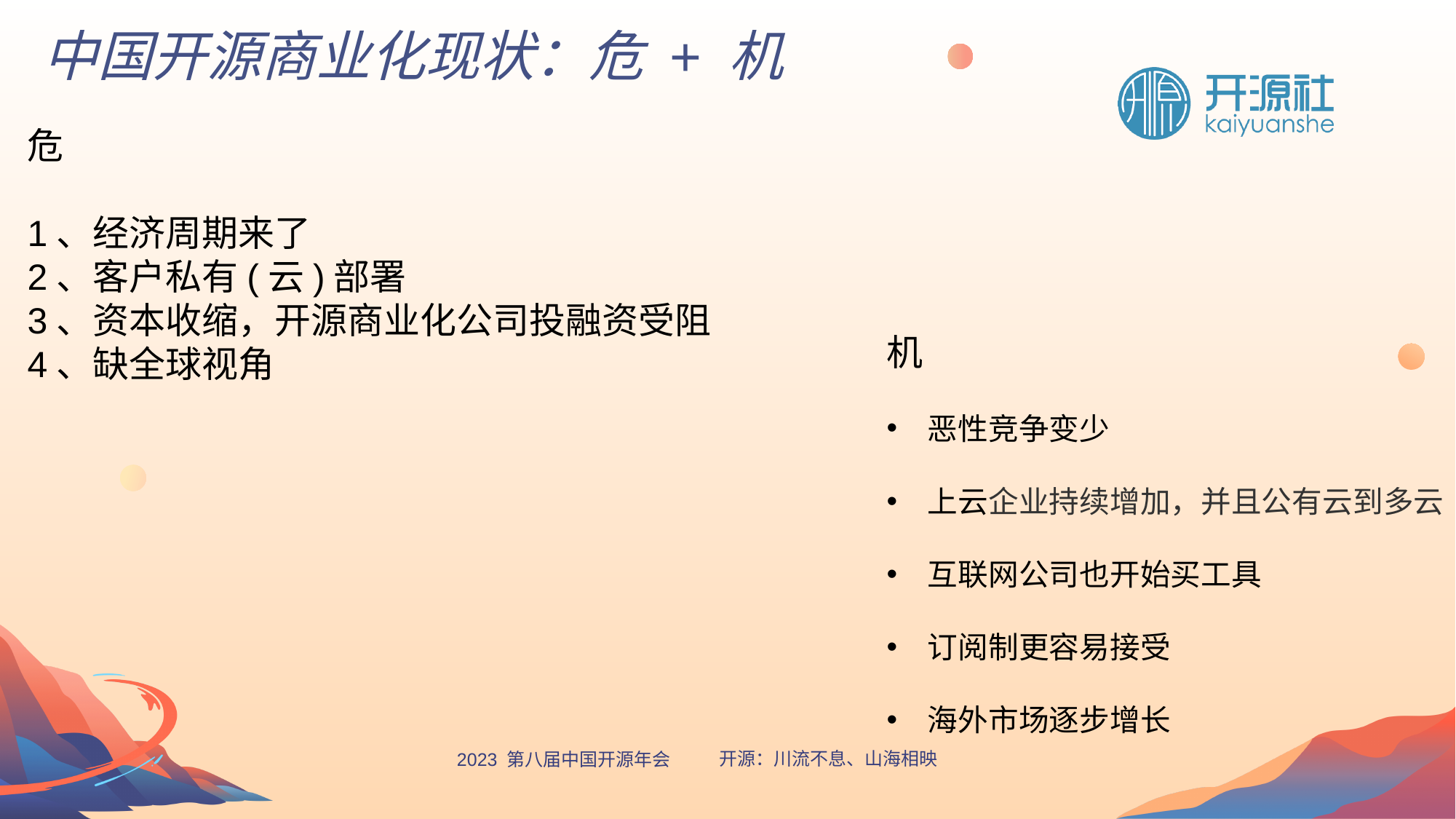

中国开源商业化现状：危 + 机
危

1、经济周期来了
2、客户私有(云)部署
3、资本收缩，开源商业化公司投融资受阻
4、缺全球视角

机

恶性竞争变少

上云企业持续增加，并且公有云到多云

互联网公司也开始买工具

订阅制更容易接受

海外市场逐步增长